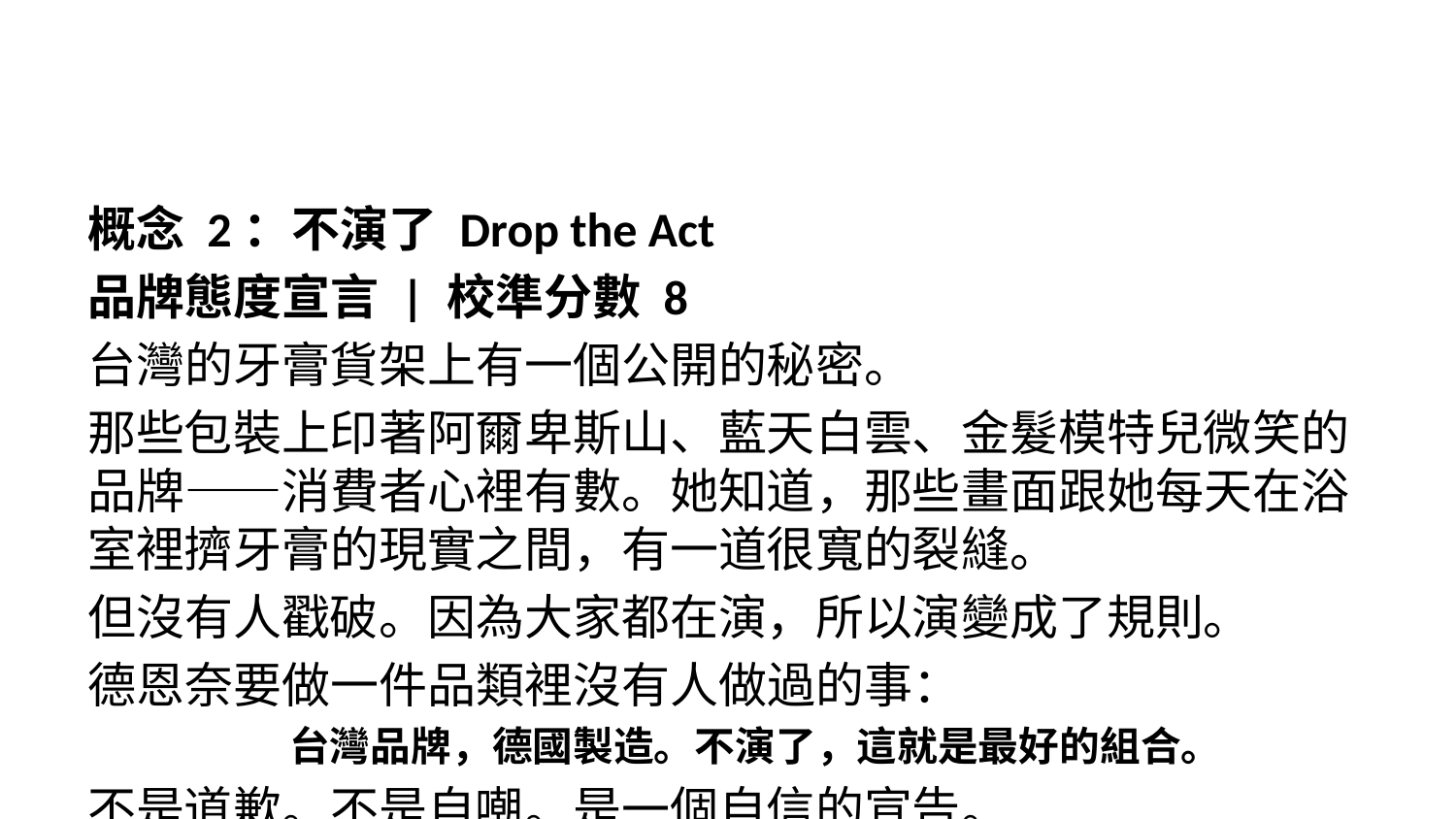

概念 2：不演了 Drop the Act
品牌態度宣言 | 校準分數 8
台灣的牙膏貨架上有一個公開的秘密。
那些包裝上印著阿爾卑斯山、藍天白雲、金髮模特兒微笑的品牌——消費者心裡有數。她知道，那些畫面跟她每天在浴室裡擠牙膏的現實之間，有一道很寬的裂縫。
但沒有人戳破。因為大家都在演，所以演變成了規則。
德恩奈要做一件品類裡沒有人做過的事：
台灣品牌，德國製造。不演了，這就是最好的組合。
不是道歉。不是自嘲。是一個自信的宣告。
品牌態度影片 30 秒：開場是牙膏品類的視覺陳腔濫調——慢動作的牙膏擠出、亮白微笑的特寫、實驗室裡的試管。畫面突然停住，出現字幕：「不演了。」接著是真實畫面：德國德勒斯登的工廠產線、台灣辦公室裡討論配方的團隊、從海關進來的一箱一箱原裝牙膏。旁白：「我們是台灣品牌，我們選擇德國製造。因為對敏感這件事，我們不想演。」尾卡：舒緩敏感、去漬美白、預防蛀牙。德國原裝進口。
「三件真事」社群系列：每週發布一則「我們不演的事」——成分全公開（檸檬酸鉀 5.53%、氟化鈉 0.32%，不藏不掖）、定價邏輯透明、產地清楚交代（台灣品牌持有，德國百年工廠製造，barcode 歸屬德國百年製造商）。
通路陳列小卡：「台灣品牌。德國百年工廠製造。就這樣。」
為什麼這個概念是對的：義美效應證明台灣消費者願意用鈔票獎勵誠實的品牌。在牙膏品類裡，還沒有品牌主動做過這件事——這是一個空白的語意位置。「不演了」不只是一次 campaign，它可以成為品牌長期的態度資產。
這個概念最需要的不是預算，是勇氣。
預算概估：NT$160 萬